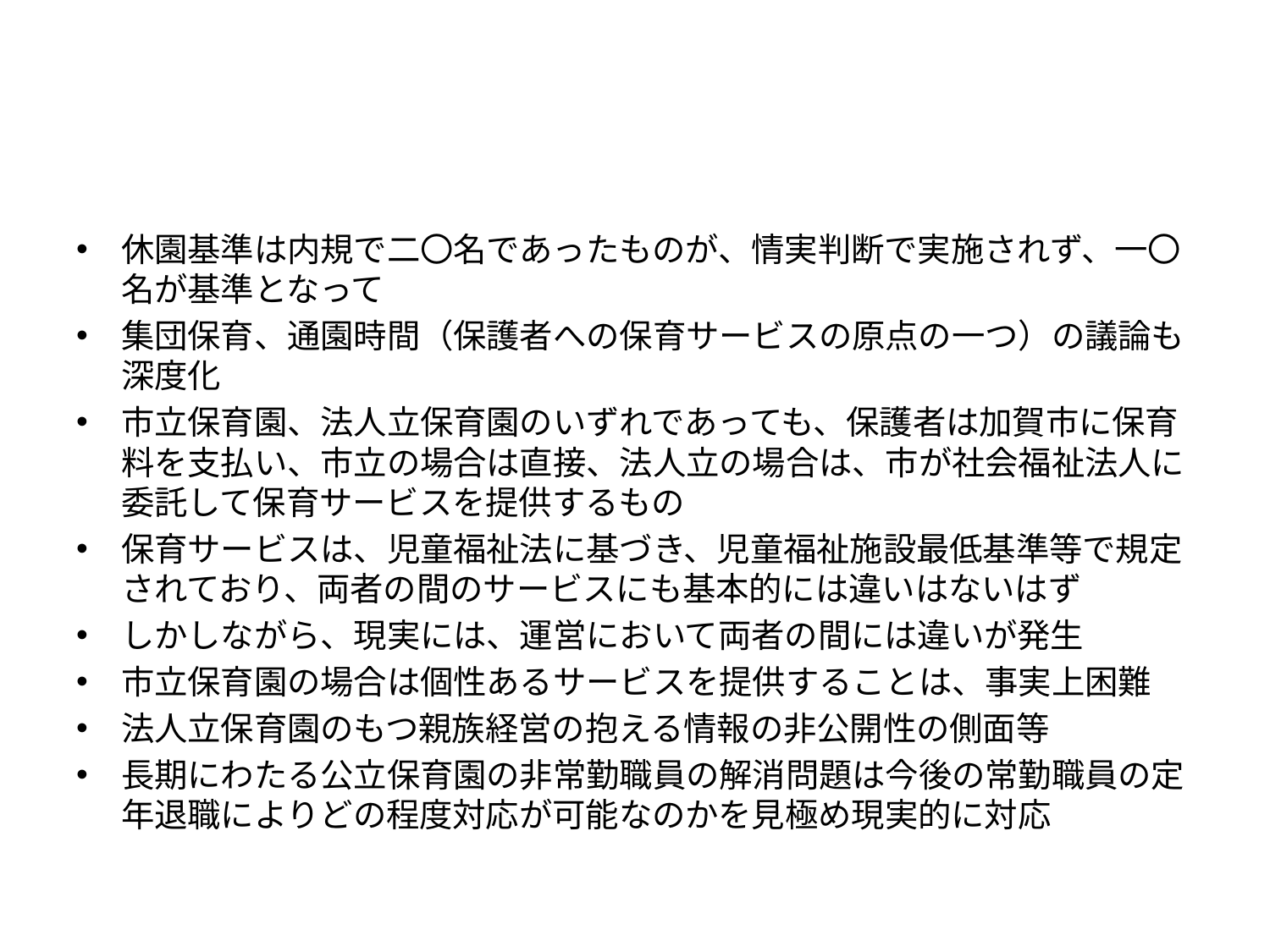

#
休園基準は内規で二〇名であったものが、情実判断で実施されず、一〇名が基準となって
集団保育、通園時間（保護者への保育サービスの原点の一つ）の議論も深度化
市立保育園、法人立保育園のいずれであっても、保護者は加賀市に保育料を支払い、市立の場合は直接、法人立の場合は、市が社会福祉法人に委託して保育サービスを提供するもの
保育サービスは、児童福祉法に基づき、児童福祉施設最低基準等で規定されており、両者の間のサービスにも基本的には違いはないはず
しかしながら、現実には、運営において両者の間には違いが発生
市立保育園の場合は個性あるサービスを提供することは、事実上困難
法人立保育園のもつ親族経営の抱える情報の非公開性の側面等
長期にわたる公立保育園の非常勤職員の解消問題は今後の常勤職員の定年退職によりどの程度対応が可能なのかを見極め現実的に対応